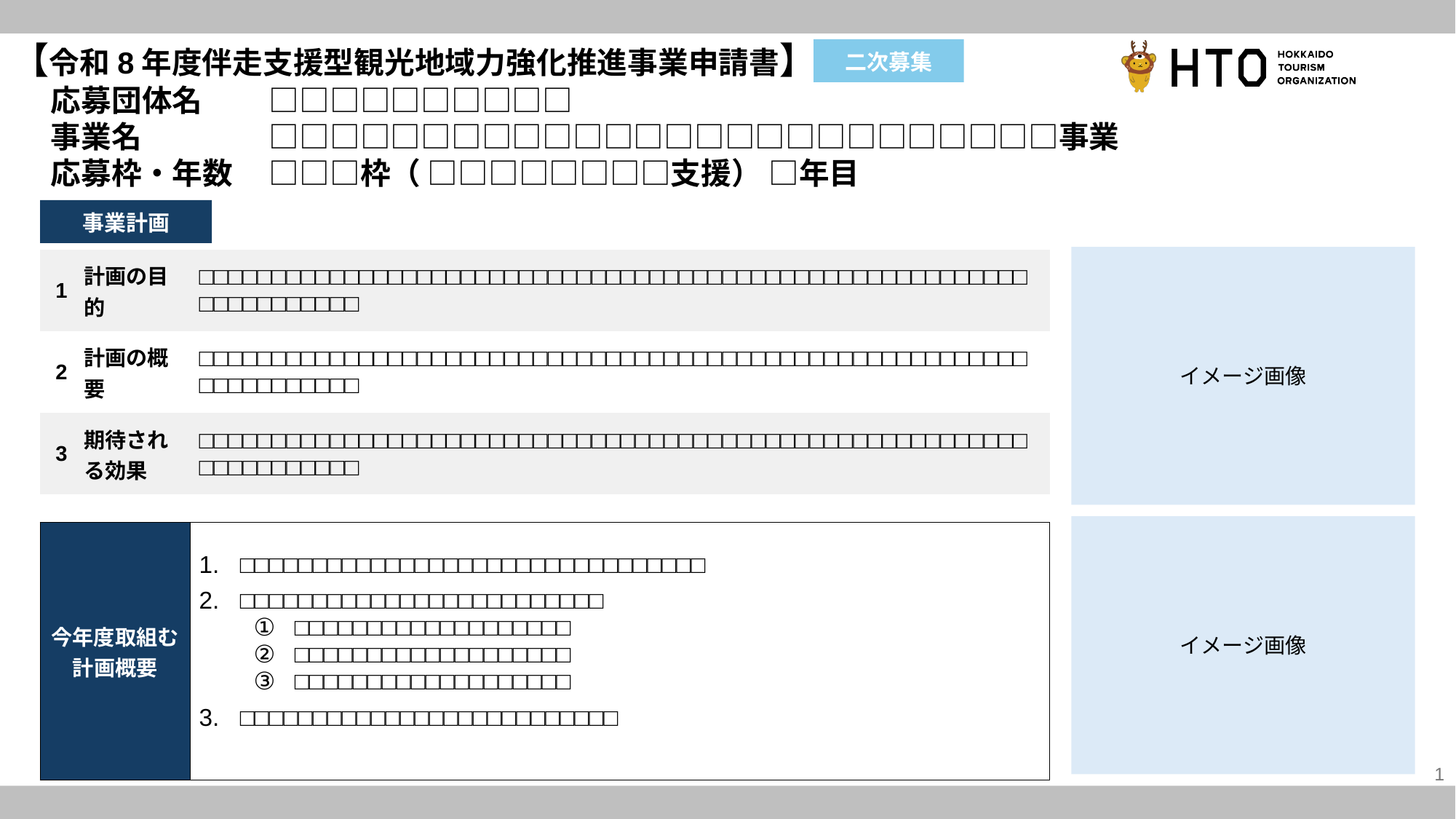

【令和8年度伴走支援型観光地域力強化推進事業申請書】
二次募集
応募団体名	□□□□□□□□□□
事業名		□□□□□□□□□□□□□□□□□□□□□□□□□□事業
応募枠・年数	□□□枠（ □□□□□□□□支援） □年目
事業計画
イメージ画像
| 1 | 計画の目的 | □□□□□□□□□□□□□□□□□□□□□□□□□□□□□□□□□□□□□□□□□□□□□□□□□□□□□□□□□□□□□□□□□□□□ |
| --- | --- | --- |
| 2 | 計画の概要 | □□□□□□□□□□□□□□□□□□□□□□□□□□□□□□□□□□□□□□□□□□□□□□□□□□□□□□□□□□□□□□□□□□□□ |
| 3 | 期待される効果 | □□□□□□□□□□□□□□□□□□□□□□□□□□□□□□□□□□□□□□□□□□□□□□□□□□□□□□□□□□□□□□□□□□□□ |
イメージ画像
| 今年度取組む 計画概要 | □□□□□□□□□□□□□□□□□□□□□□□□□□□□□□□□ □□□□□□□□□□□□□□□□□□□□□□□□□ □□□□□□□□□□□□□□□□□□□ □□□□□□□□□□□□□□□□□□□ □□□□□□□□□□□□□□□□□□□ □□□□□□□□□□□□□□□□□□□□□□□□□□ |
| --- | --- |
1